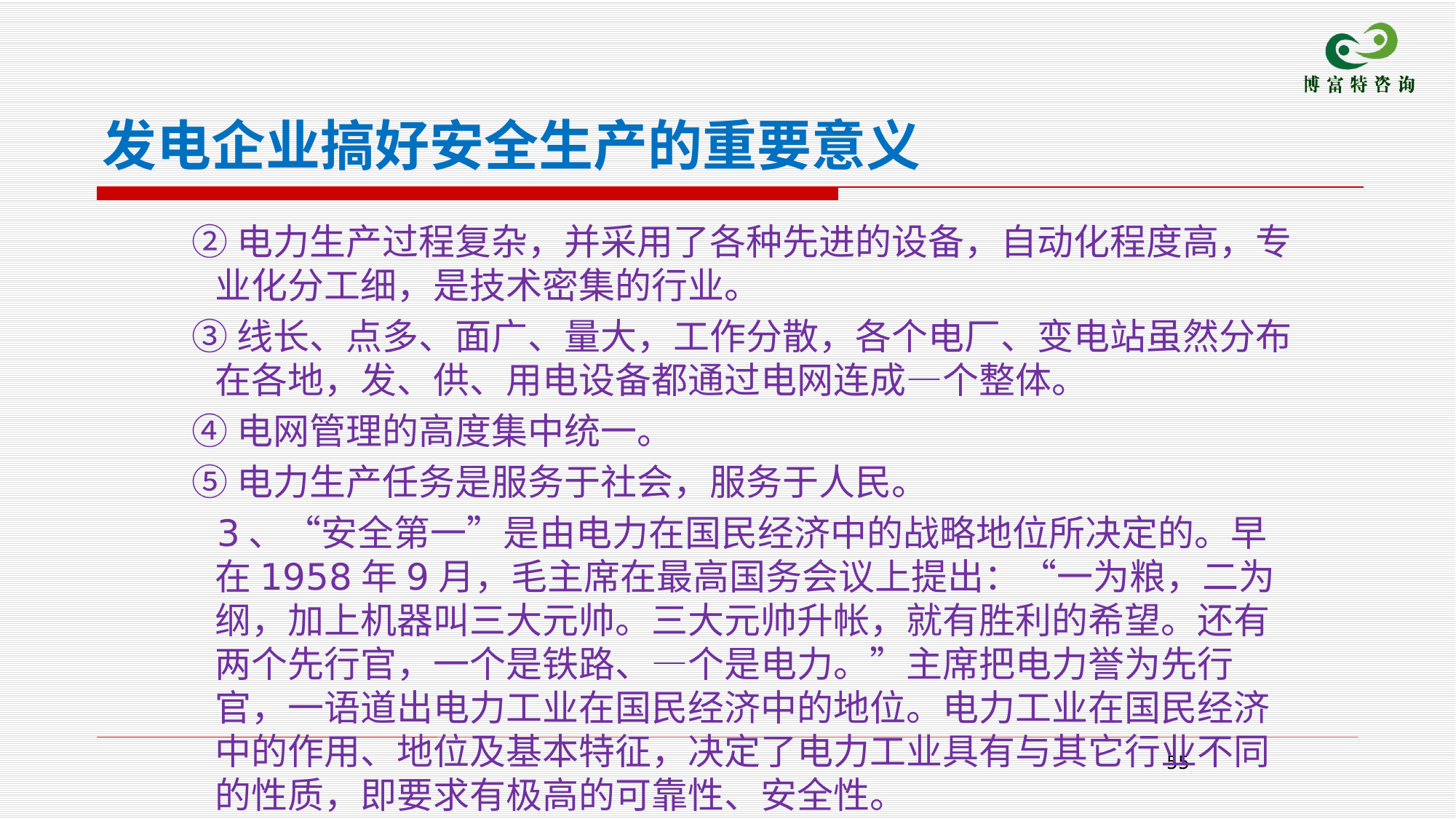

发电企业搞好安全生产的重要意义
    ②电力生产过程复杂，并采用了各种先进的设备，自动化程度高，专业化分工细，是技术密集的行业。
    ③线长、点多、面广、量大，工作分散，各个电厂、变电站虽然分布在各地，发、供、用电设备都通过电网连成—个整体。
    ④电网管理的高度集中统一。
    ⑤电力生产任务是服务于社会，服务于人民。
     3、“安全第一”是由电力在国民经济中的战略地位所决定的。早在1958年9月，毛主席在最高国务会议上提出：“一为粮，二为纲，加上机器叫三大元帅。三大元帅升帐，就有胜利的希望。还有两个先行官，一个是铁路、—个是电力。”主席把电力誉为先行官，一语道出电力工业在国民经济中的地位。电力工业在国民经济中的作用、地位及基本特征，决定了电力工业具有与其它行业不同的性质，即要求有极高的可靠性、安全性。

55